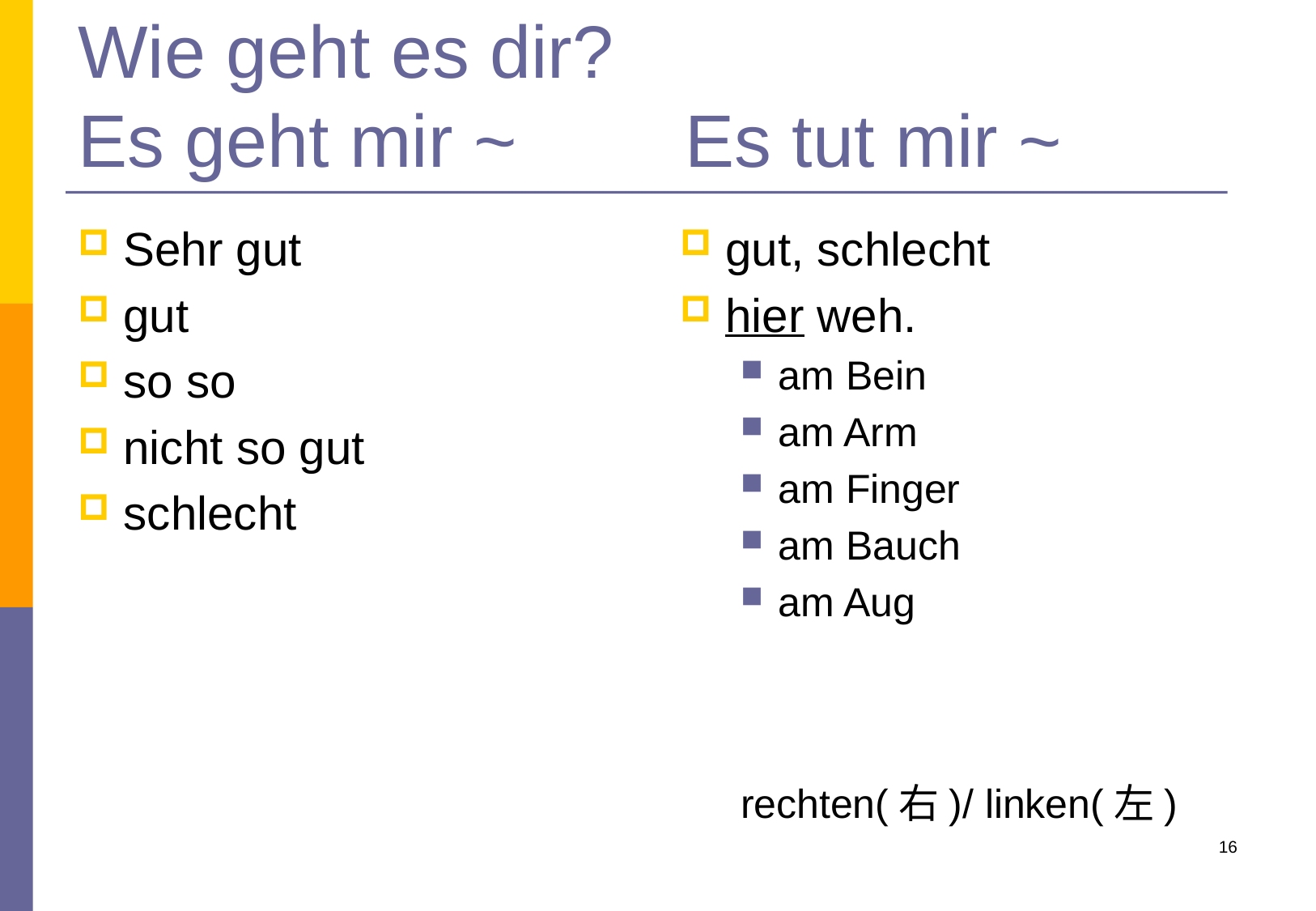

# Wie geht es dir? Es geht mir ~		Es tut mir ~
Sehr gut
gut
so so
nicht so gut
schlecht

gut, schlecht
hier weh.
am Bein
am Arm
am Finger
am Bauch
am Aug

rechten(右)/ linken(左)
16